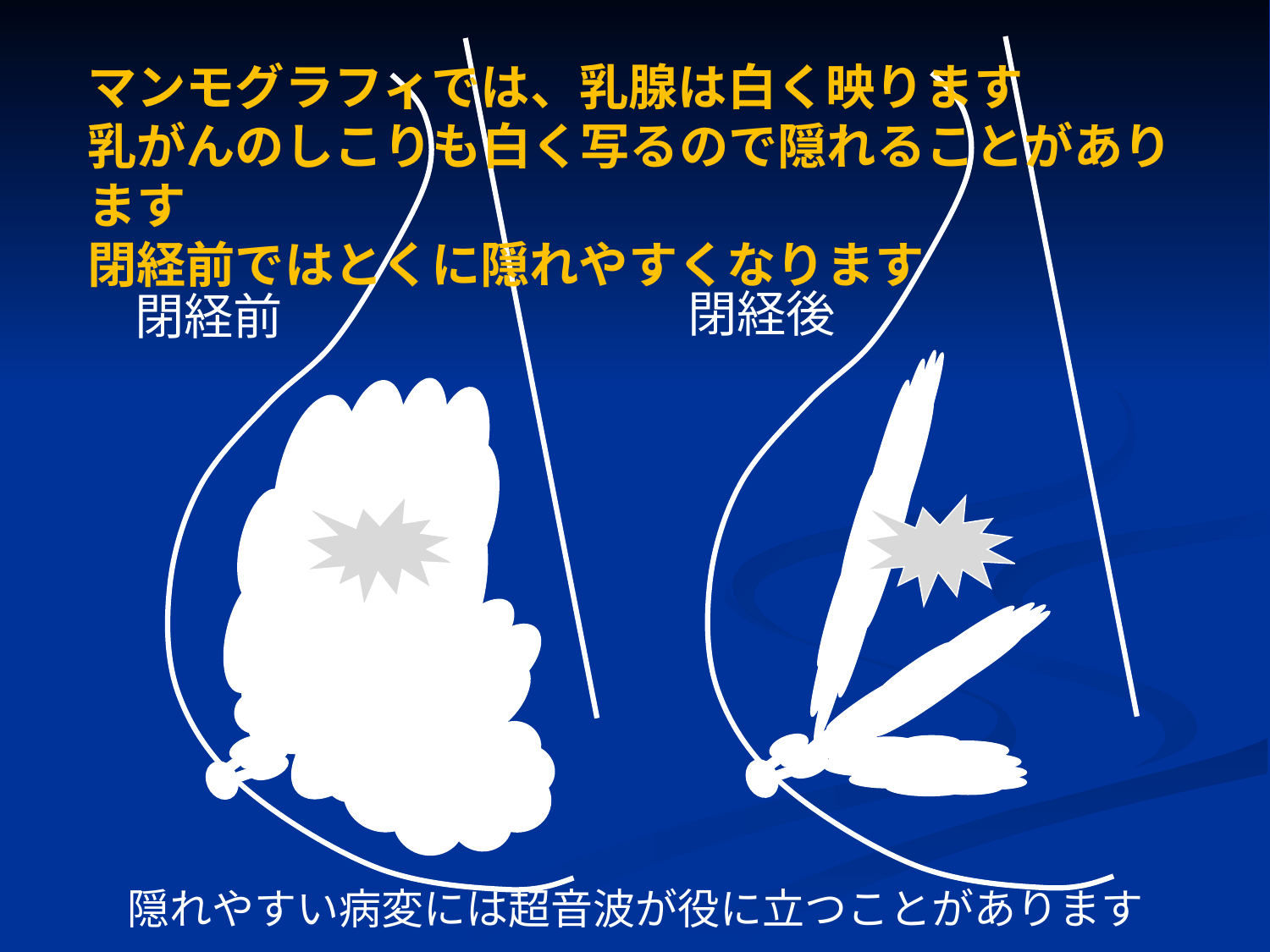

マンモグラフィでは、乳腺は白く映ります
乳がんのしこりも白く写るので隠れることがあります
閉経前ではとくに隠れやすくなります

閉経後
閉経前

隠れやすい病変には超音波が役に立つことがあります